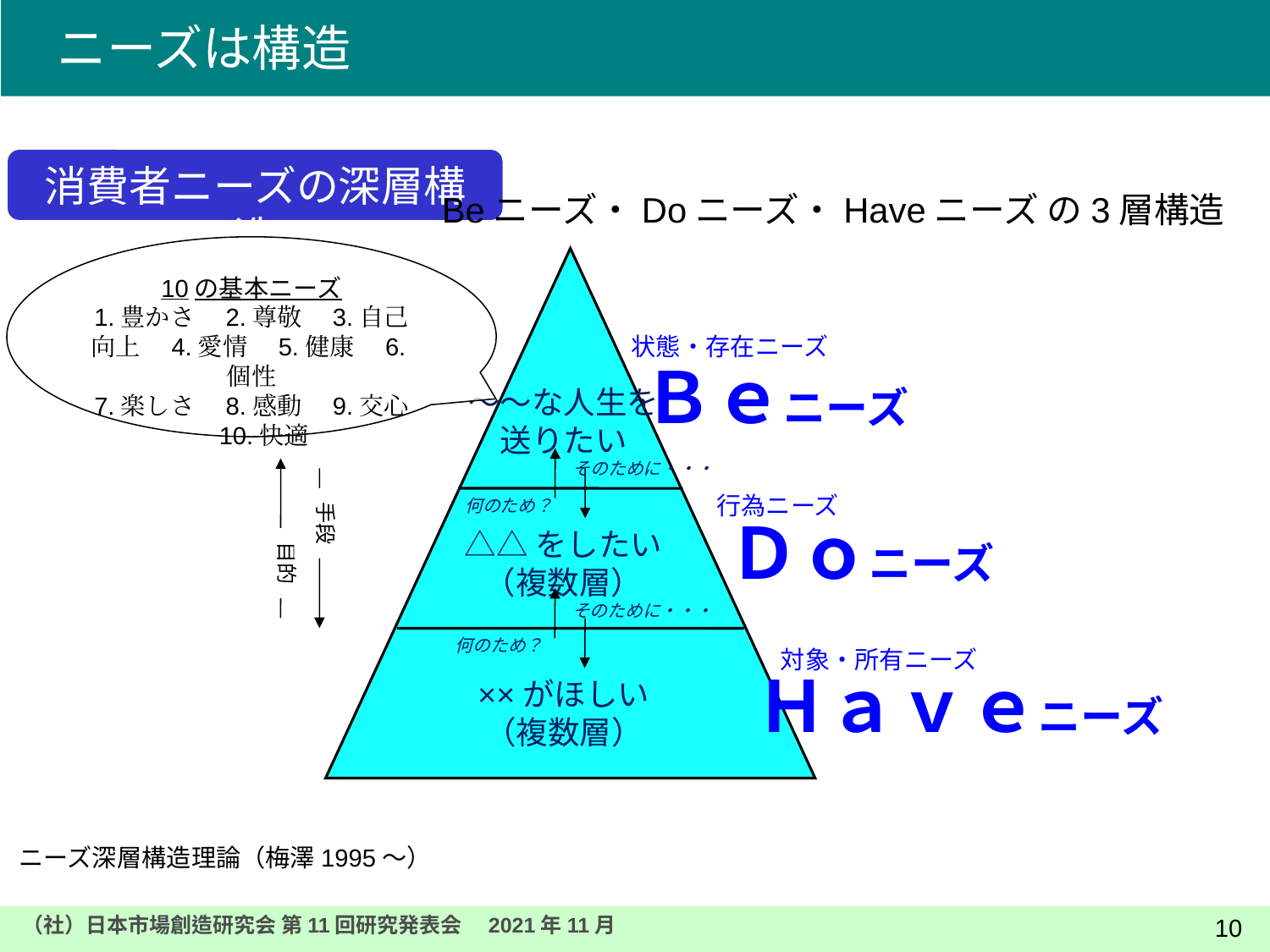

ニーズは構造

消費者ニーズの深層構造
Beニーズ・Doニーズ・Haveニーズ の3層構造
10の基本ニーズ
1.豊かさ　2.尊敬　3.自己向上　4.愛情　5.健康　6.個性
7.楽しさ　8.感動　9.交心　10.快適

状態・存在ニーズ
Ｂｅニーズ
～～な人生を
送りたい

そのために・・・

行為ニーズ
手段
何のため？
Ｄｏニーズ
△△をしたい
（複数層）
目的

そのために・・・

何のため？
対象・所有ニーズ
Ｈａｖｅニーズ
××がほしい
（複数層）
ニーズ深層構造理論（梅澤1995～）
10